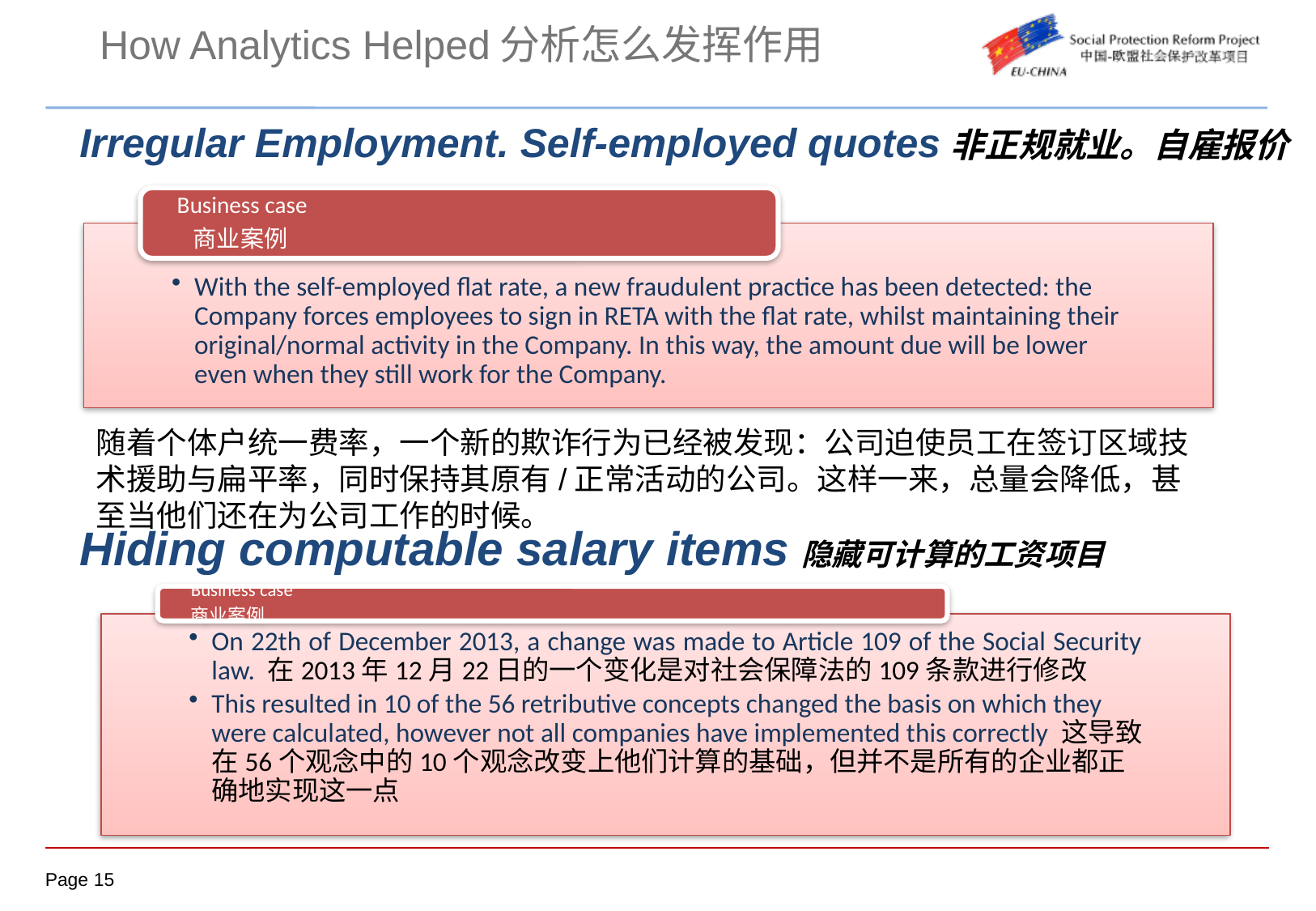

How Analytics Helped分析怎么发挥作用
Irregular Employment. Self-employed quotes非正规就业。自雇报价
With the self-employed flat rate, a new fraudulent practice has been detected: the Company forces employees to sign in RETA with the flat rate, whilst maintaining their original/normal activity in the Company. In this way, the amount due will be lower even when they still work for the Company.
Business case
  商业案例
随着个体户统一费率，一个新的欺诈行为已经被发现：公司迫使员工在签订区域技术援助与扁平率，同时保持其原有/正常活动的公司。这样一来，总量会降低，甚至当他们还在为公司工作的时候。
Hiding computable salary items隐藏可计算的工资项目
On 22th of December 2013, a change was made to Article 109 of the Social Security law. 在2013年12月22日的一个变化是对社会保障法的109条款进行修改
This resulted in 10 of the 56 retributive concepts changed the basis on which they were calculated, however not all companies have implemented this correctly 这导致在56个观念中的10个观念改变上他们计算的基础，但并不是所有的企业都正确地实现这一点
Business case
商业案例